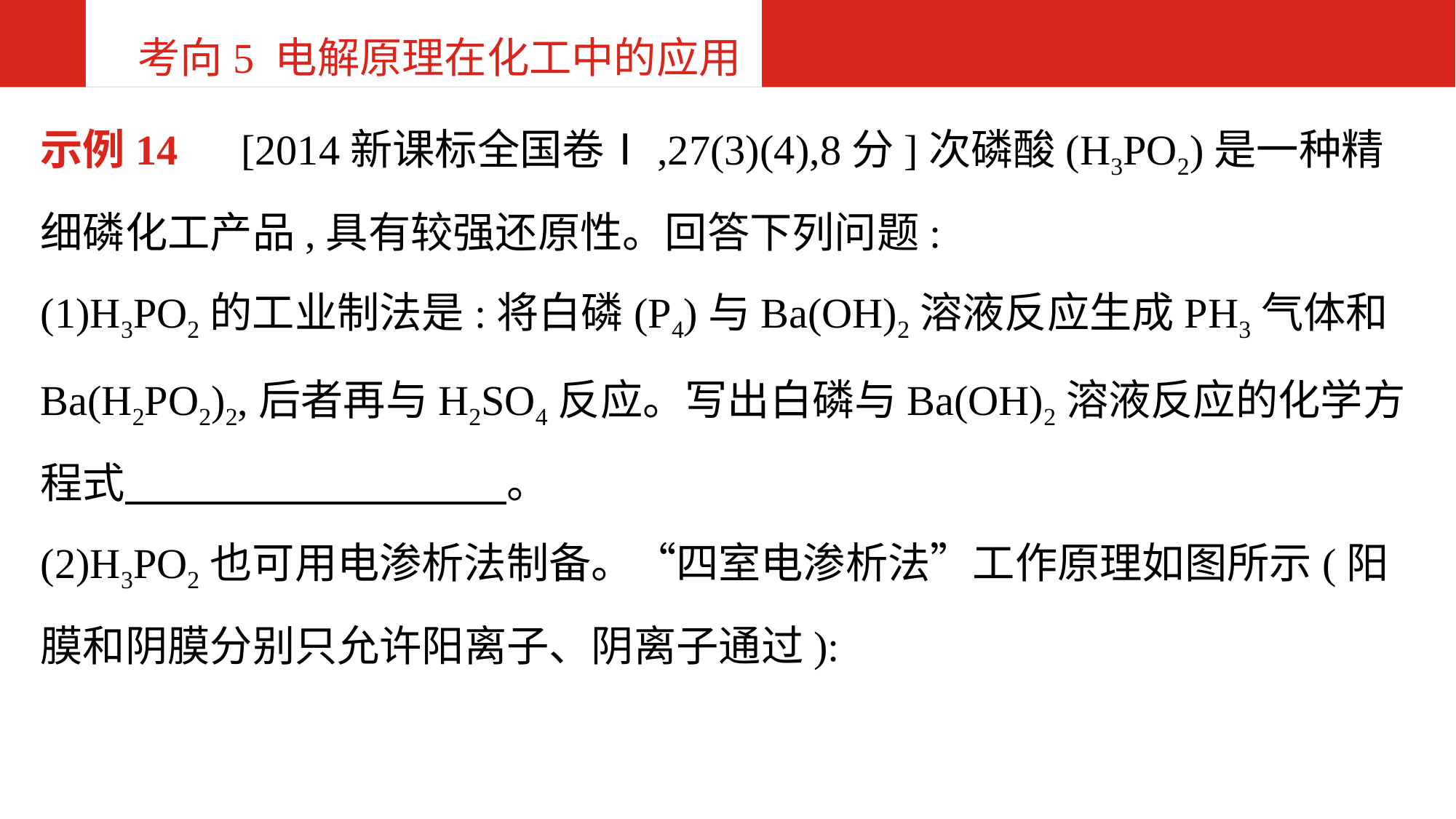

考向5 电解原理在化工中的应用

示例14　[2014新课标全国卷Ⅰ,27(3)(4),8分]次磷酸(H3PO2)是一种精细磷化工产品,具有较强还原性。回答下列问题:
(1)H3PO2的工业制法是:将白磷(P4)与Ba(OH)2溶液反应生成PH3气体和Ba(H2PO2)2,后者再与H2SO4反应。写出白磷与Ba(OH)2溶液反应的化学方程式　　　　　　　　　。
(2)H3PO2也可用电渗析法制备。“四室电渗析法”工作原理如图所示(阳膜和阴膜分别只允许阳离子、阴离子通过):